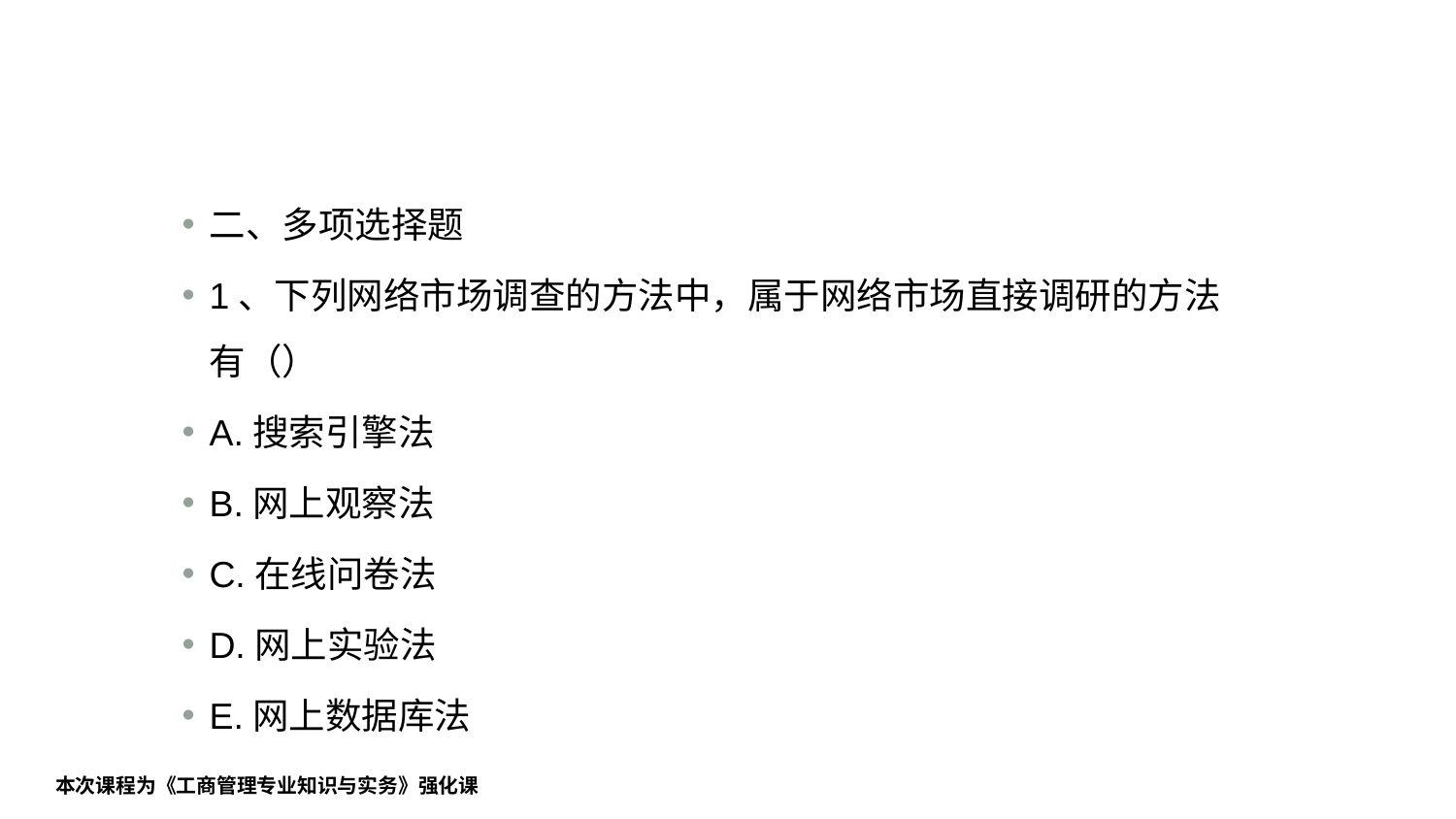

#
二、多项选择题
1、下列网络市场调查的方法中，属于网络市场直接调研的方法有（）
A.搜索引擎法
B.网上观察法
C.在线问卷法
D.网上实验法
E.网上数据库法